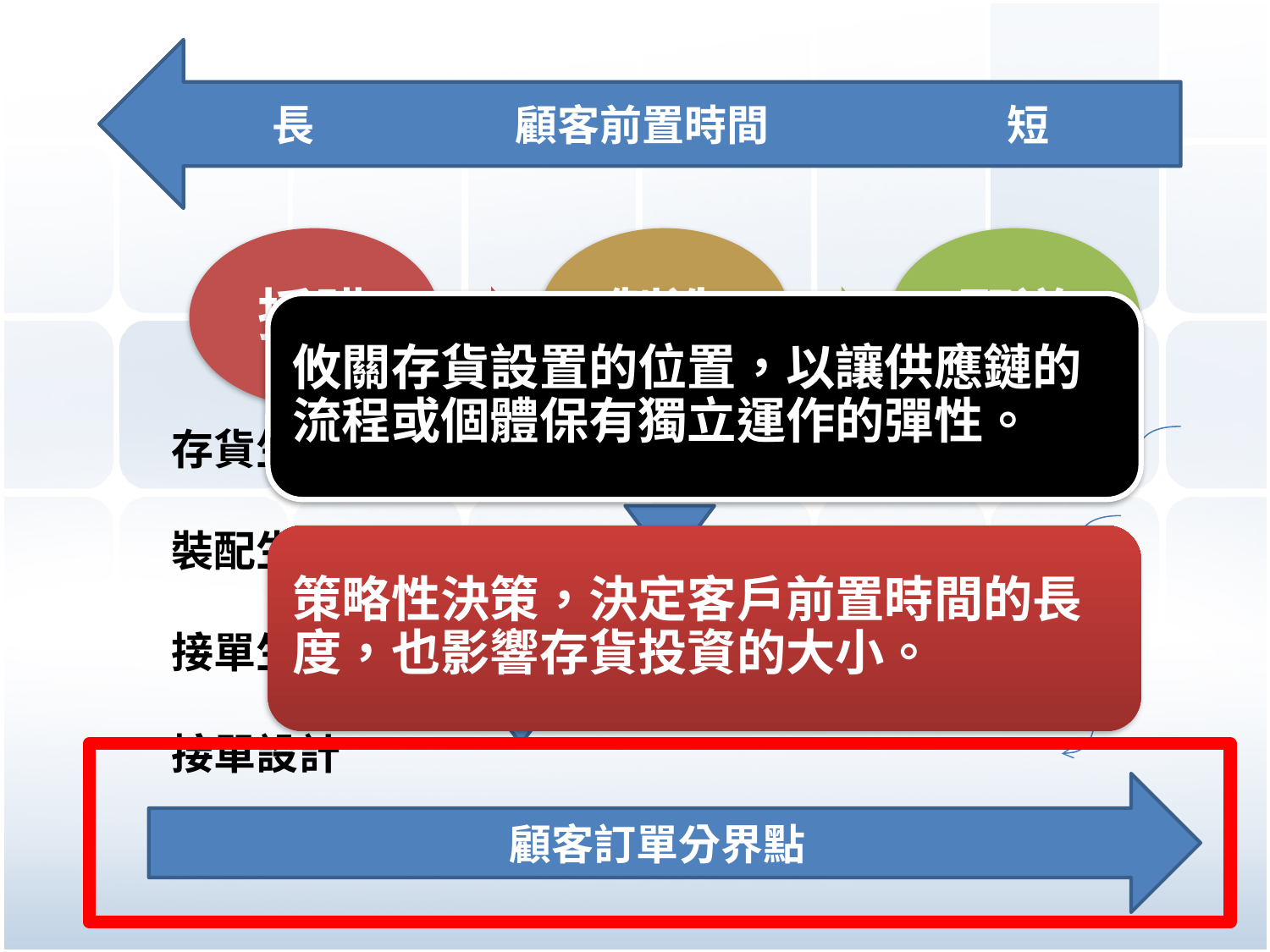

採購

製造

配送
長                     顧客前置時間                         短
存貨生產

裝配生產

接單生產

接單設計

顧客訂單分界點
攸關存貨設置的位置，以讓供應鏈的流程或個體保有獨立運作的彈性。
策略性決策，決定客戶前置時間的長度，也影響存貨投資的大小。